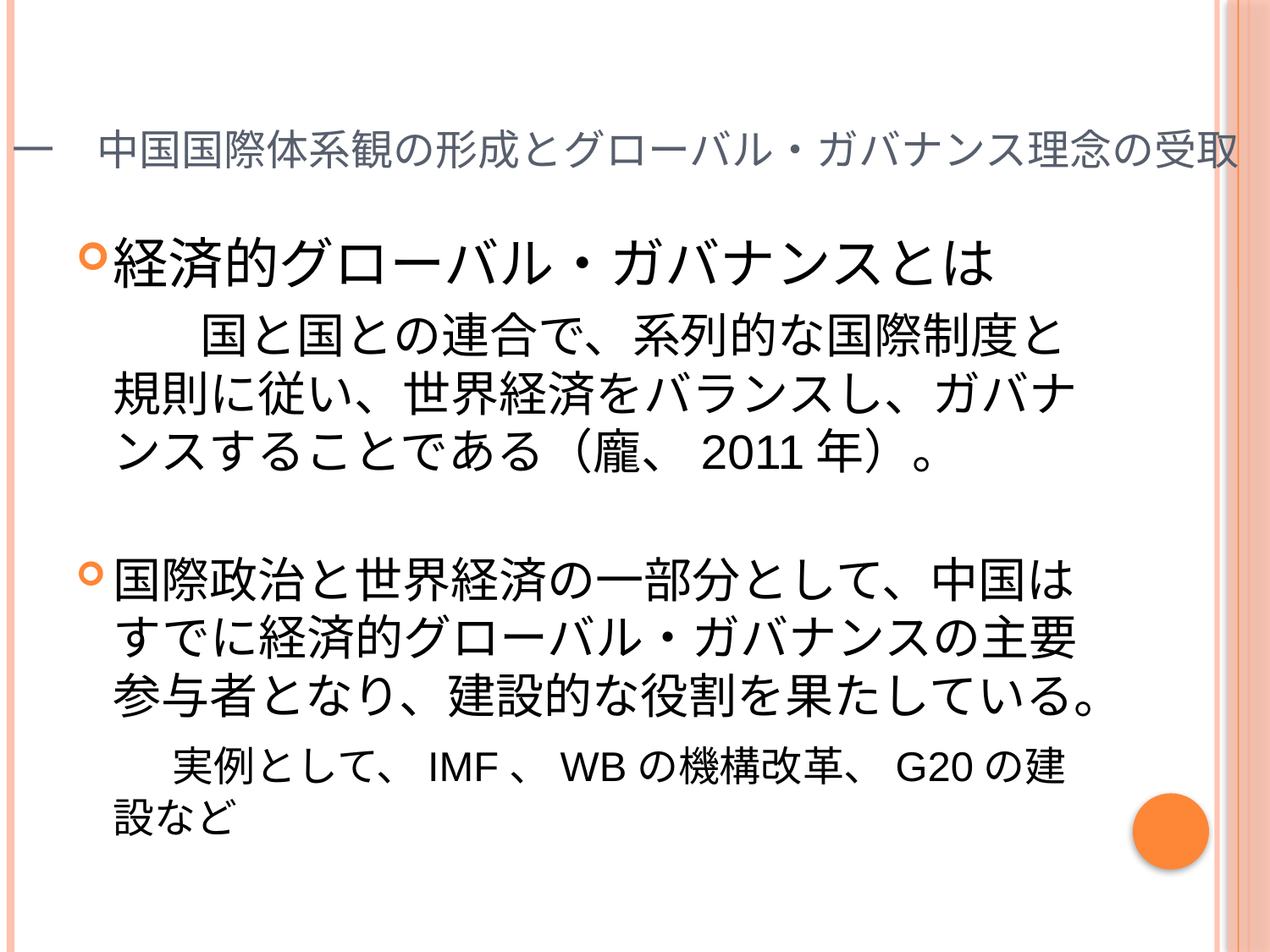

# 一　中国国際体系観の形成とグローバル・ガバナンス理念の受取
経済的グローバル・ガバナンスとは
　　　国と国との連合で、系列的な国際制度と規則に従い、世界経済をバランスし、ガバナンスすることである（龐、2011年）。

国際政治と世界経済の一部分として、中国はすでに経済的グローバル・ガバナンスの主要参与者となり、建設的な役割を果たしている。
　　実例として、IMF、WBの機構改革、G20の建設など